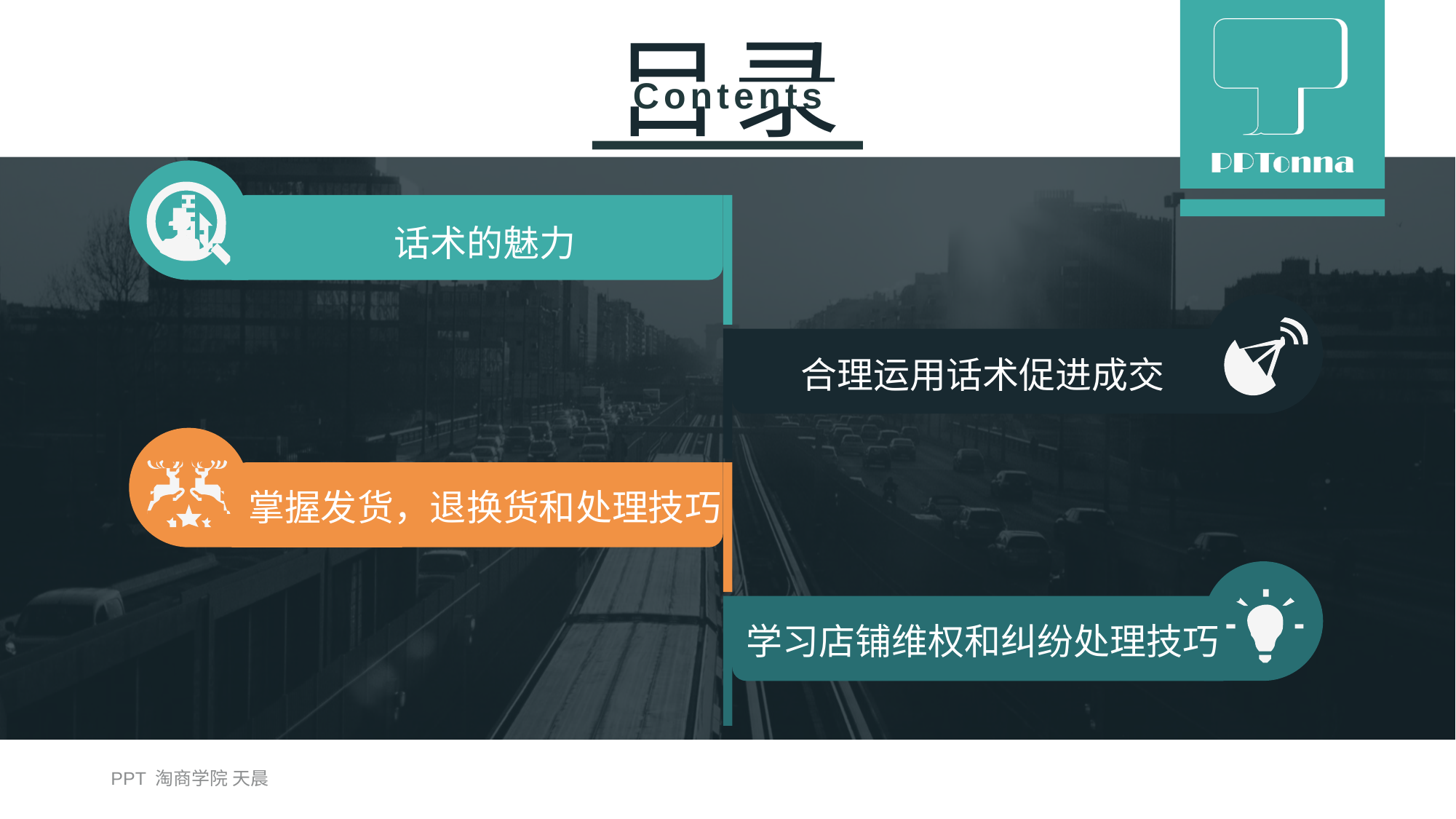

话术的魅力

合理运用话术促进成交

掌握发货，退换货和处理技巧

学习店铺维权和纠纷处理技巧

PPT 淘商学院 天晨
3